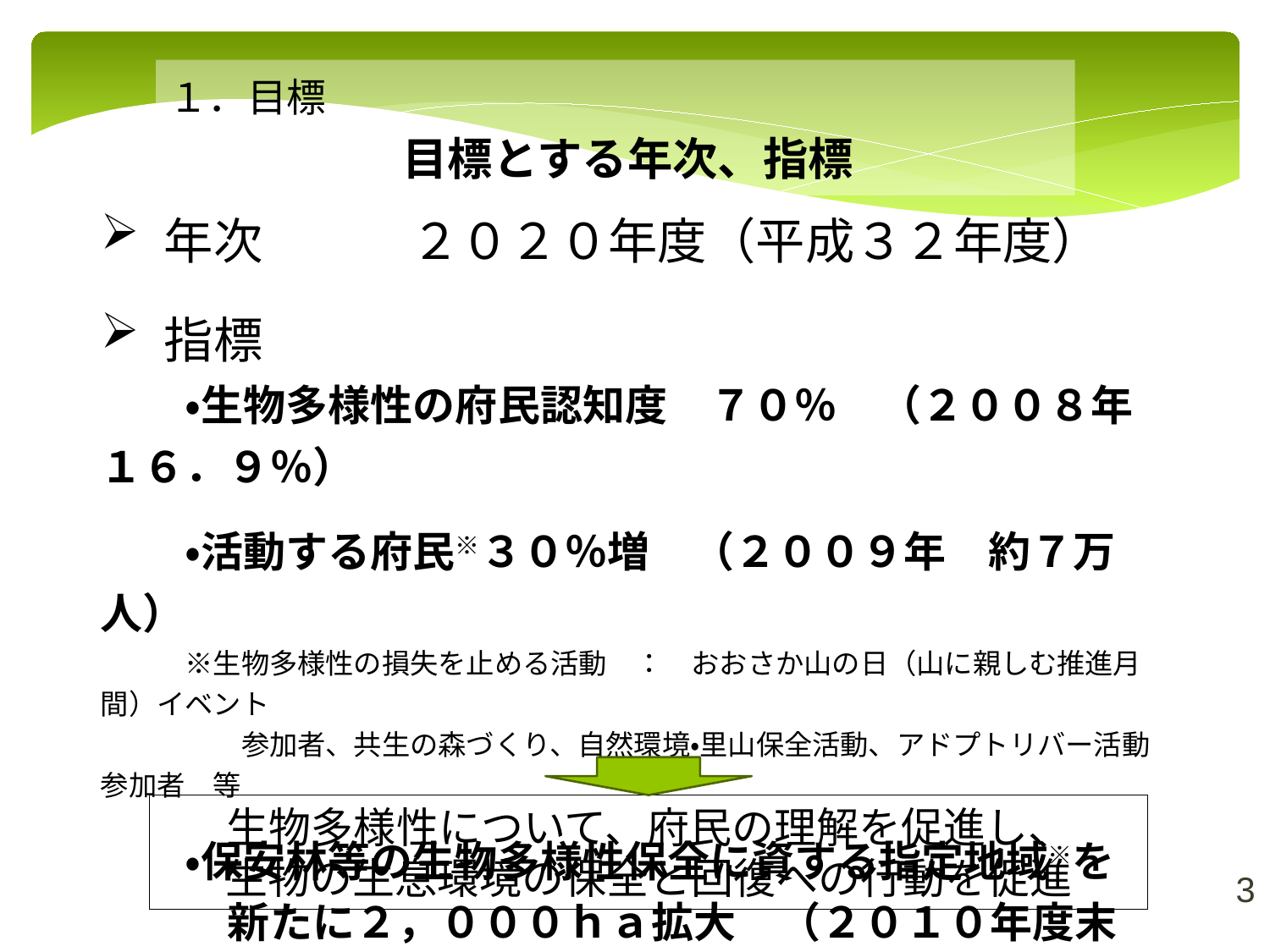

１．目標
　目標とする年次、指標
| 年次　　　２０２０年度（平成３２年度） 指標　 　　・生物多様性の府民認知度　７０％　（２００８年　１６．９％） 　　・活動する府民※３０％増　（２００９年　約７万人） 　　　※生物多様性の損失を止める活動　：　おおさか山の日（山に親しむ推進月間）イベント 　　　　　参加者、共生の森づくり、自然環境・里山保全活動、アドプトリバー活動参加者　等　　　　　 　　・保安林等の生物多様性保全に資する指定地域※を 　　　新たに２，０００ｈａ拡大　（２０１０年度末　８１，９７０ｈａ） 　　　※保安林、鳥獣保護区、国定公園、近郊緑地保全区域、自然環境保全地域、 　　　　　緑地環境保全地域、自然海浜保全地区、国・府指定天然記念物等 |
| --- |

生物多様性について、府民の理解を促進し、
生物の生息環境の保全と回復への行動を促進
3